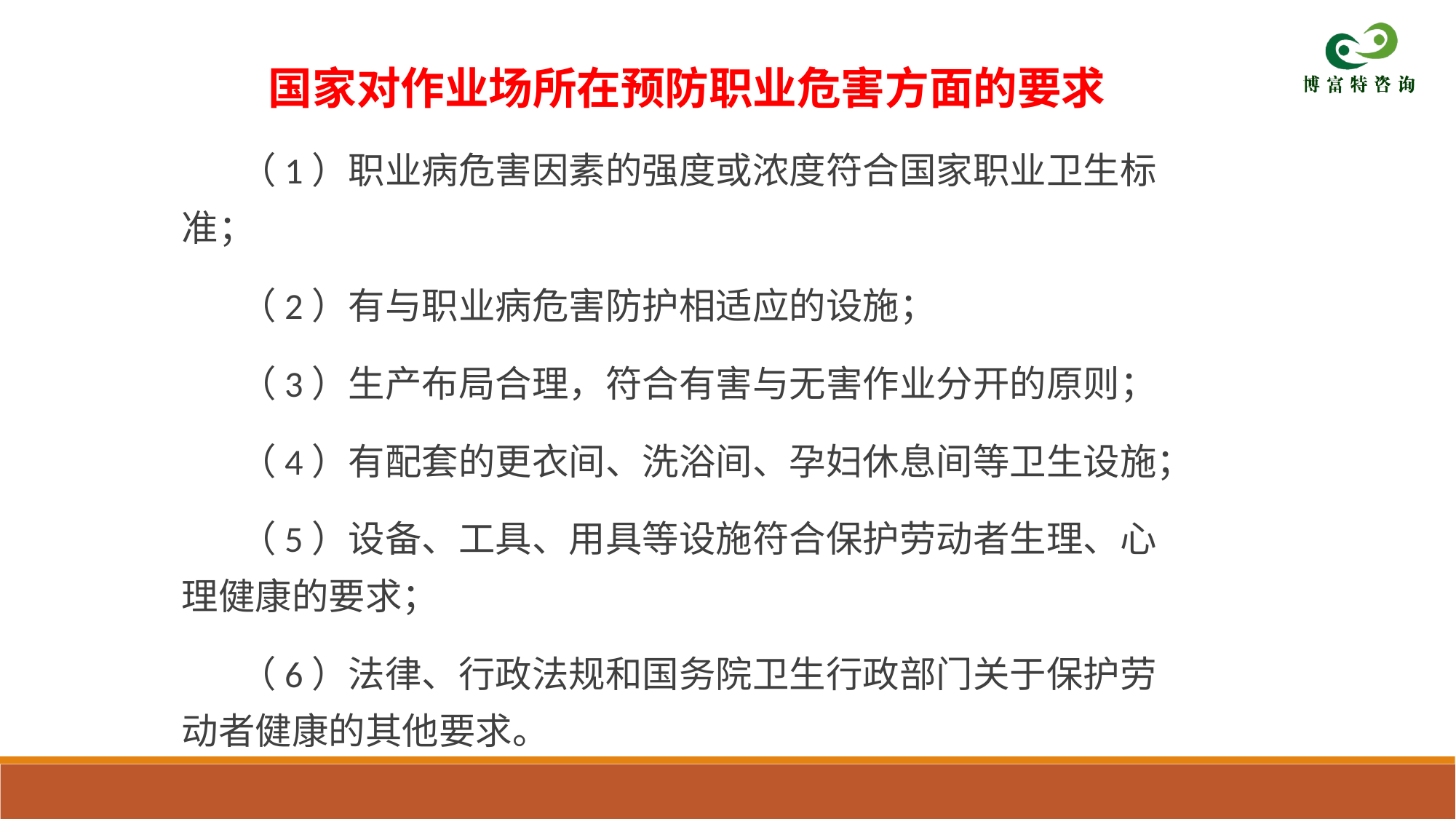

国家对作业场所在预防职业危害方面的要求
      （1）职业病危害因素的强度或浓度符合国家职业卫生标准；
      （2）有与职业病危害防护相适应的设施；
      （3）生产布局合理，符合有害与无害作业分开的原则；
      （4）有配套的更衣间、洗浴间、孕妇休息间等卫生设施；
      （5）设备、工具、用具等设施符合保护劳动者生理、心理健康的要求；
      （6）法律、行政法规和国务院卫生行政部门关于保护劳动者健康的其他要求。